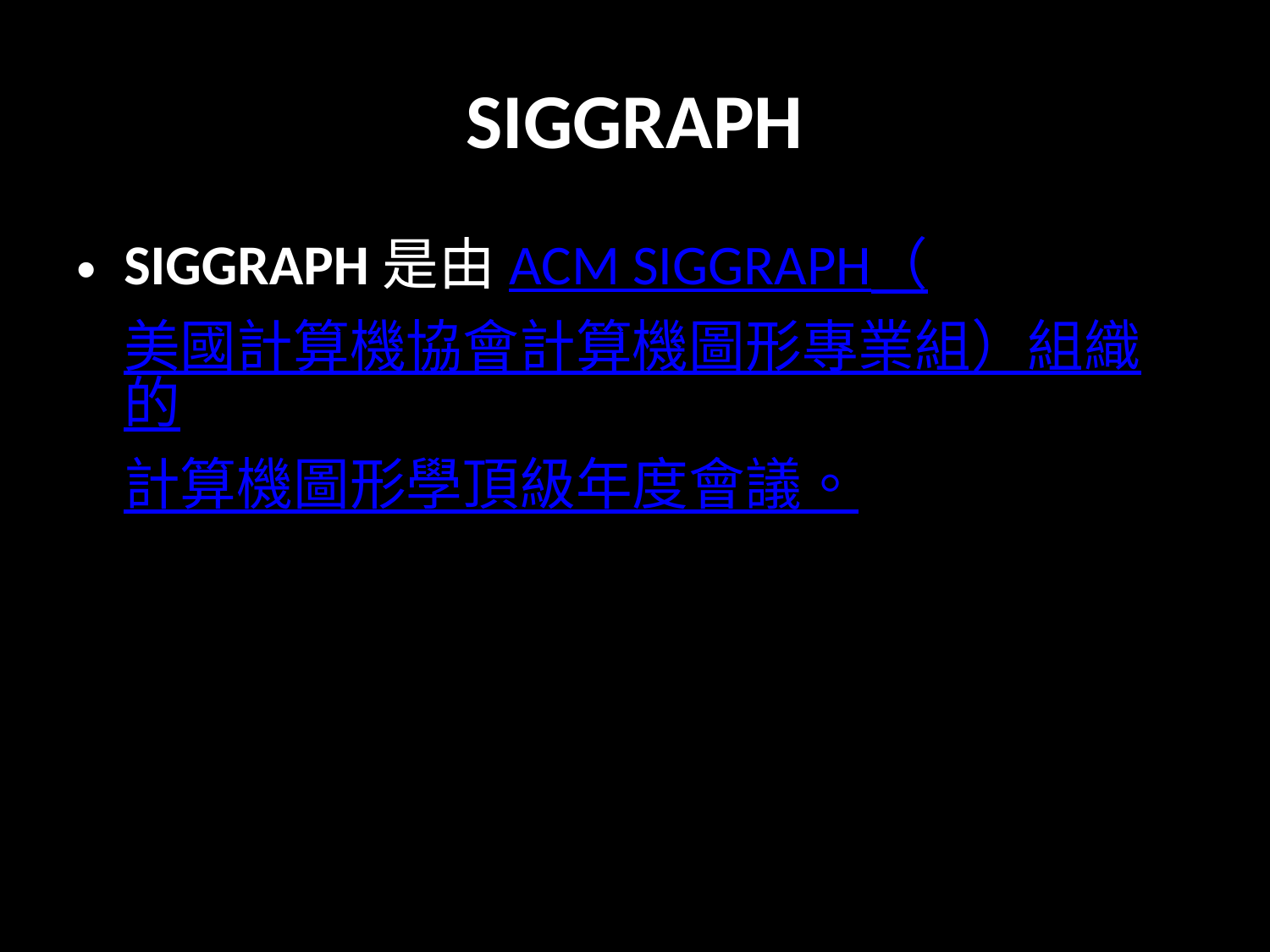

# SIGGRAPH
SIGGRAPH是由ACM SIGGRAPH（美國計算機協會計算機圖形專業組）組織的計算機圖形學頂級年度會議。